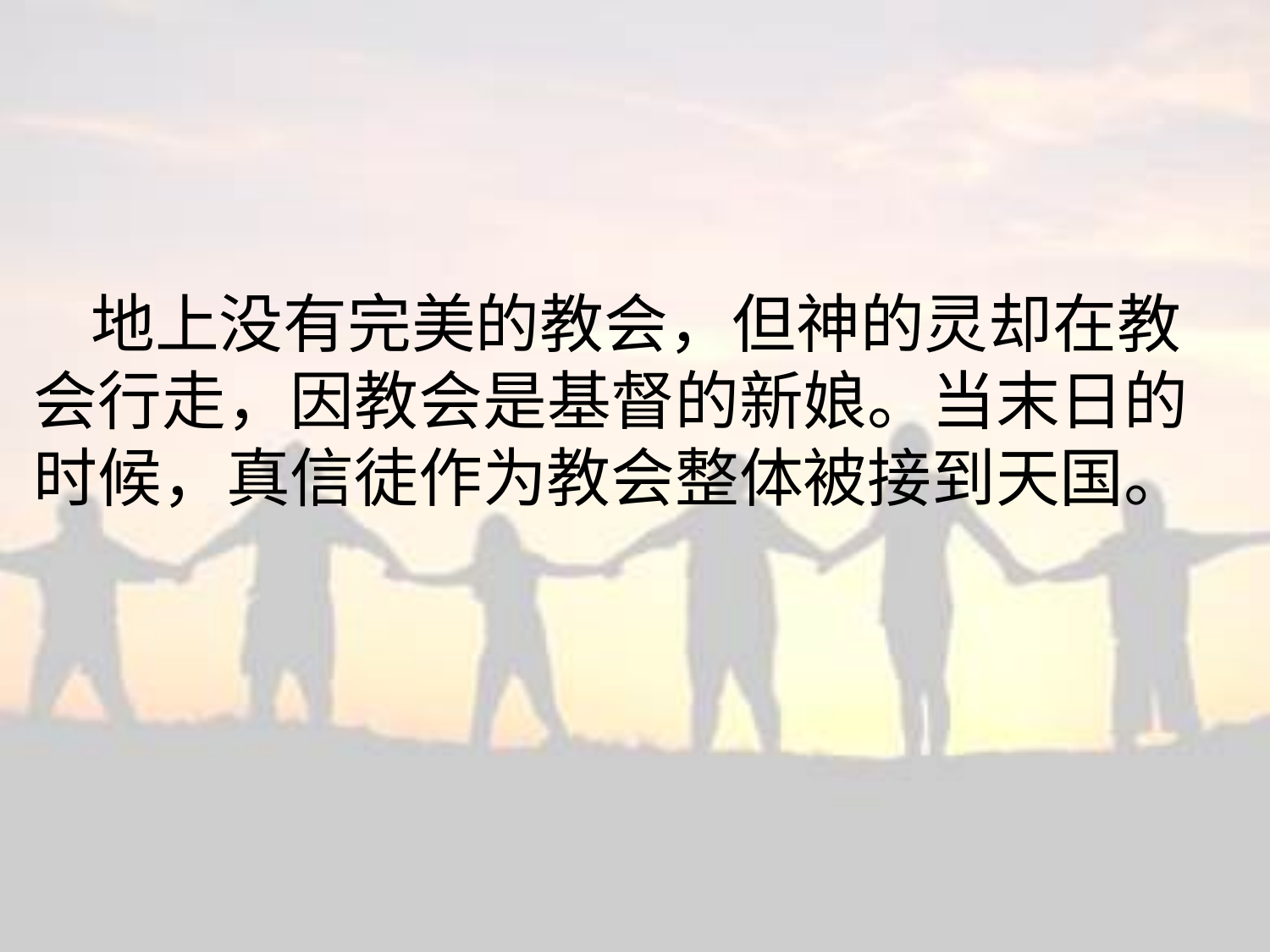

# 地上没有完美的教会，但神的灵却在教会行走，因教会是基督的新娘。当末日的时候，真信徒作为教会整体被接到天国。